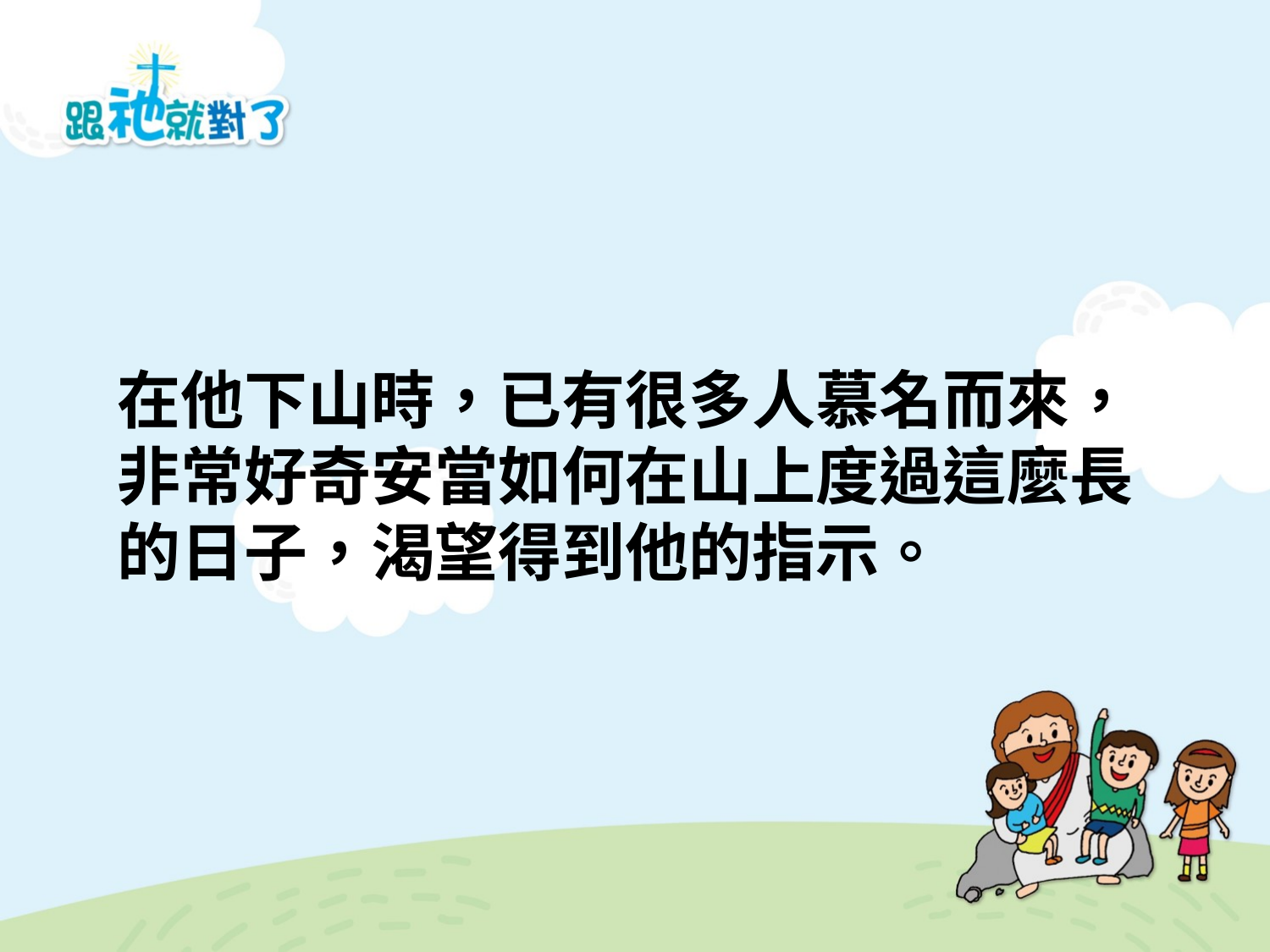

在他下山時，已有很多人慕名而來，非常好奇安當如何在山上度過這麼長的日子，渴望得到他的指示。